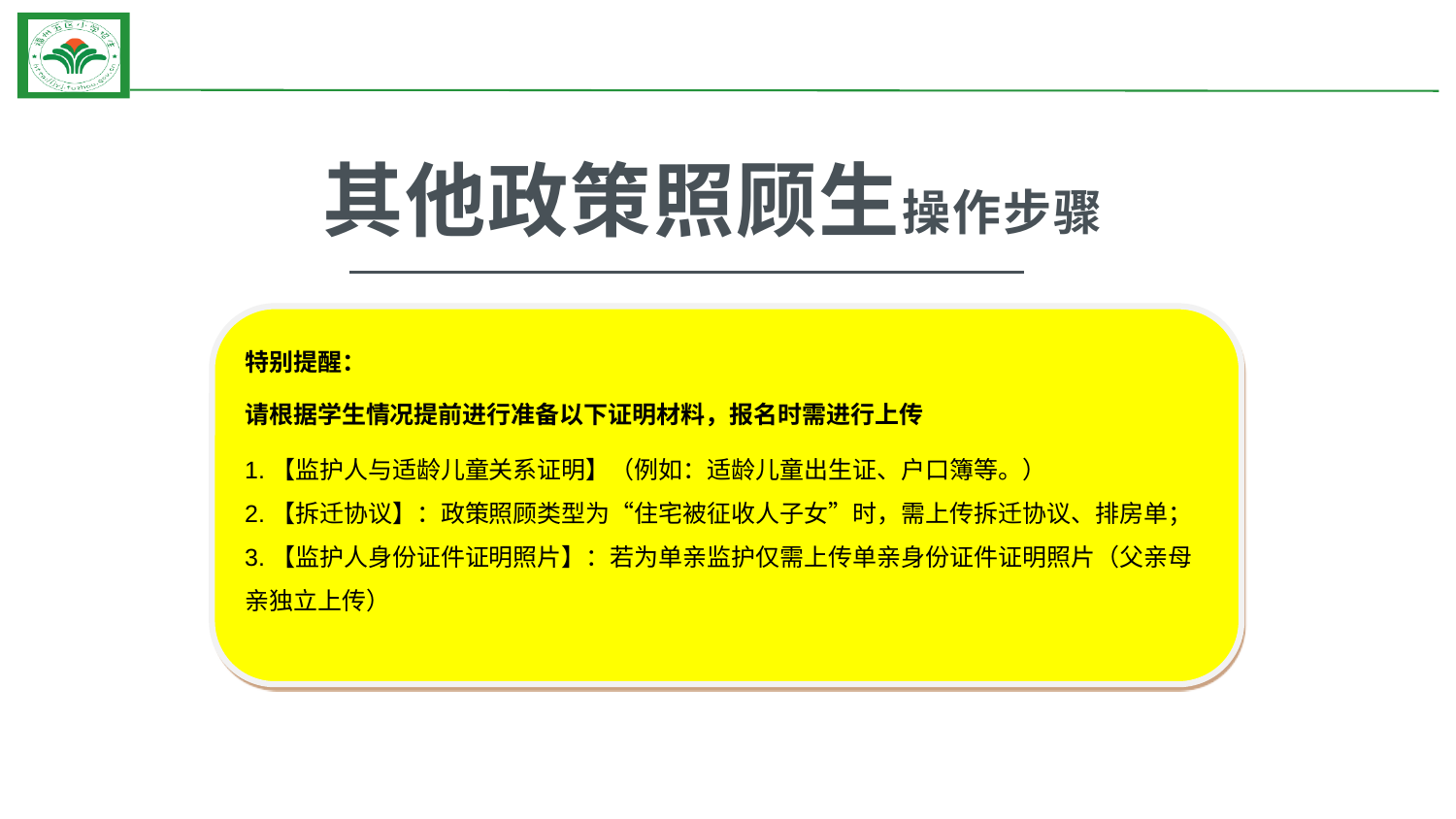

其他政策照顾生操作步骤
特别提醒：
请根据学生情况提前进行准备以下证明材料，报名时需进行上传
1.【监护人与适龄儿童关系证明】（例如：适龄儿童出生证、户口簿等。）
2.【拆迁协议】：政策照顾类型为“住宅被征收人子女”时，需上传拆迁协议、排房单；
3.【监护人身份证件证明照片】：若为单亲监护仅需上传单亲身份证件证明照片（父亲母亲独立上传）